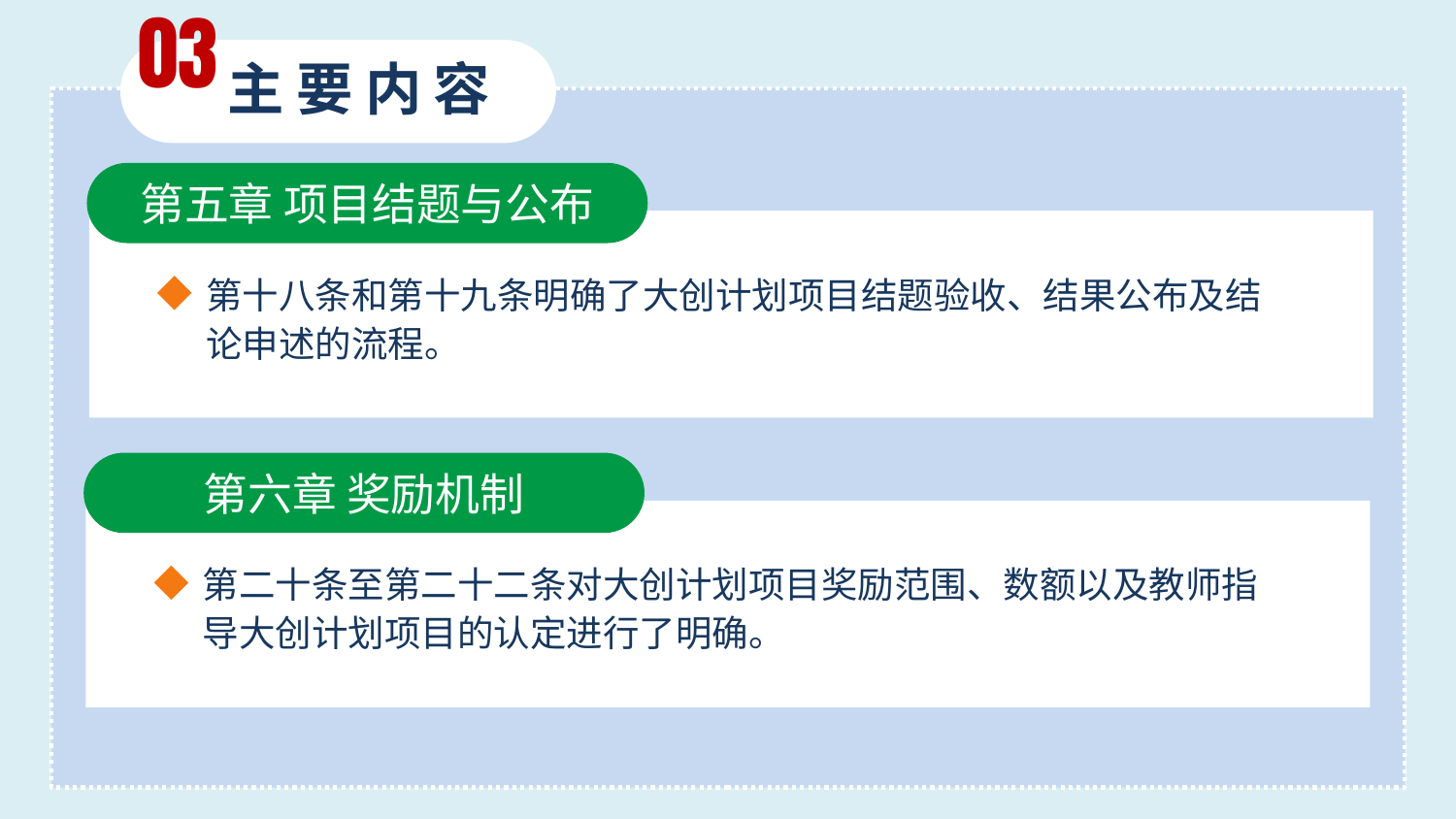

03

主要内容

第五章 项目结题与公布

第十八条和第十九条明确了大创计划项目结题验收、结果公布及结论申述的流程。

第六章 奖励机制

第二十条至第二十二条对大创计划项目奖励范围、数额以及教师指导大创计划项目的认定进行了明确。